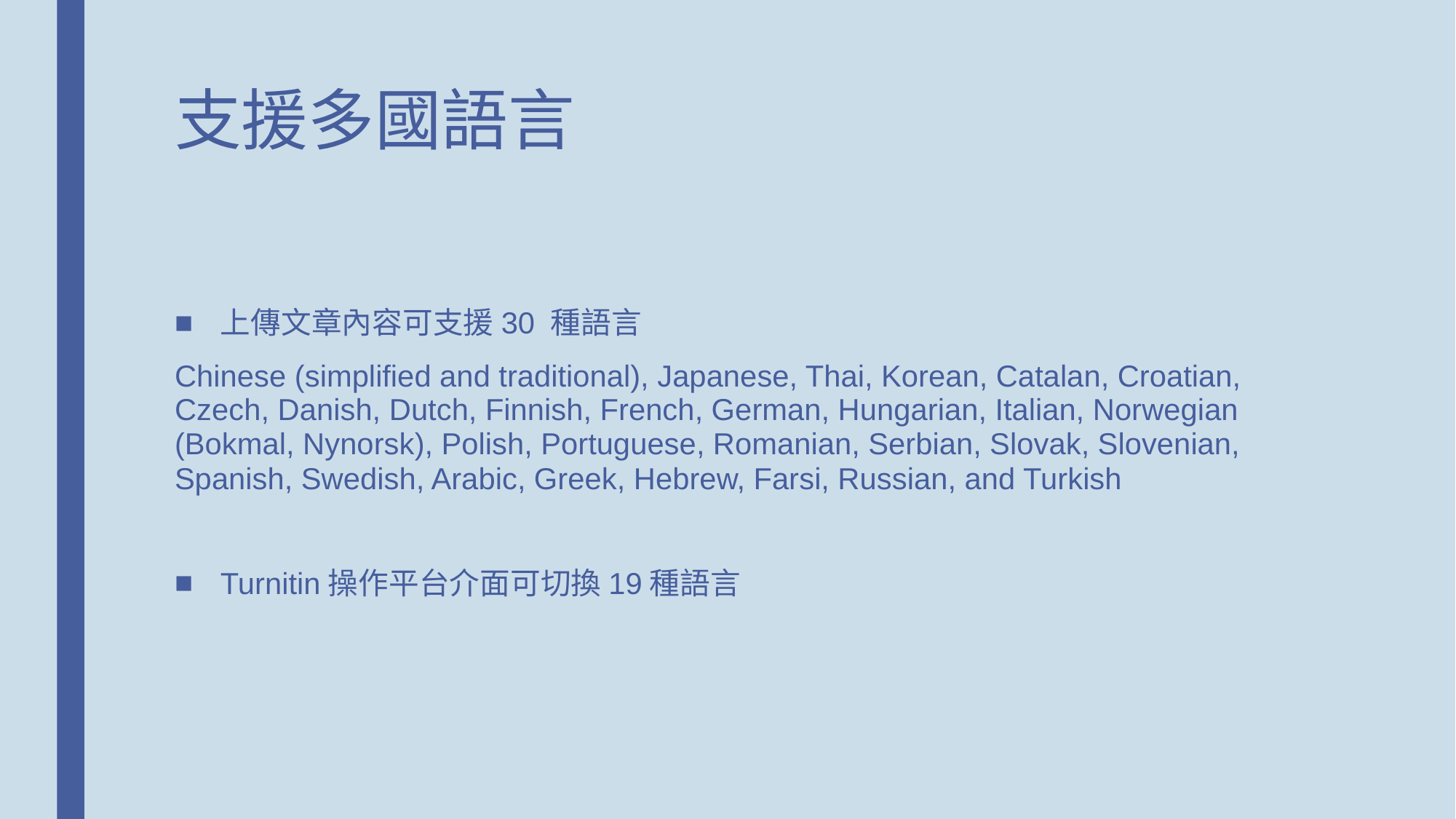

# 支援多國語言

上傳文章內容可支援30 種語言
Chinese (simplified and traditional), Japanese, Thai, Korean, Catalan, Croatian, Czech, Danish, Dutch, Finnish, French, German, Hungarian, Italian, Norwegian (Bokmal, Nynorsk), Polish, Portuguese, Romanian, Serbian, Slovak, Slovenian, Spanish, Swedish, Arabic, Greek, Hebrew, Farsi, Russian, and Turkish

Turnitin操作平台介面可切換19種語言